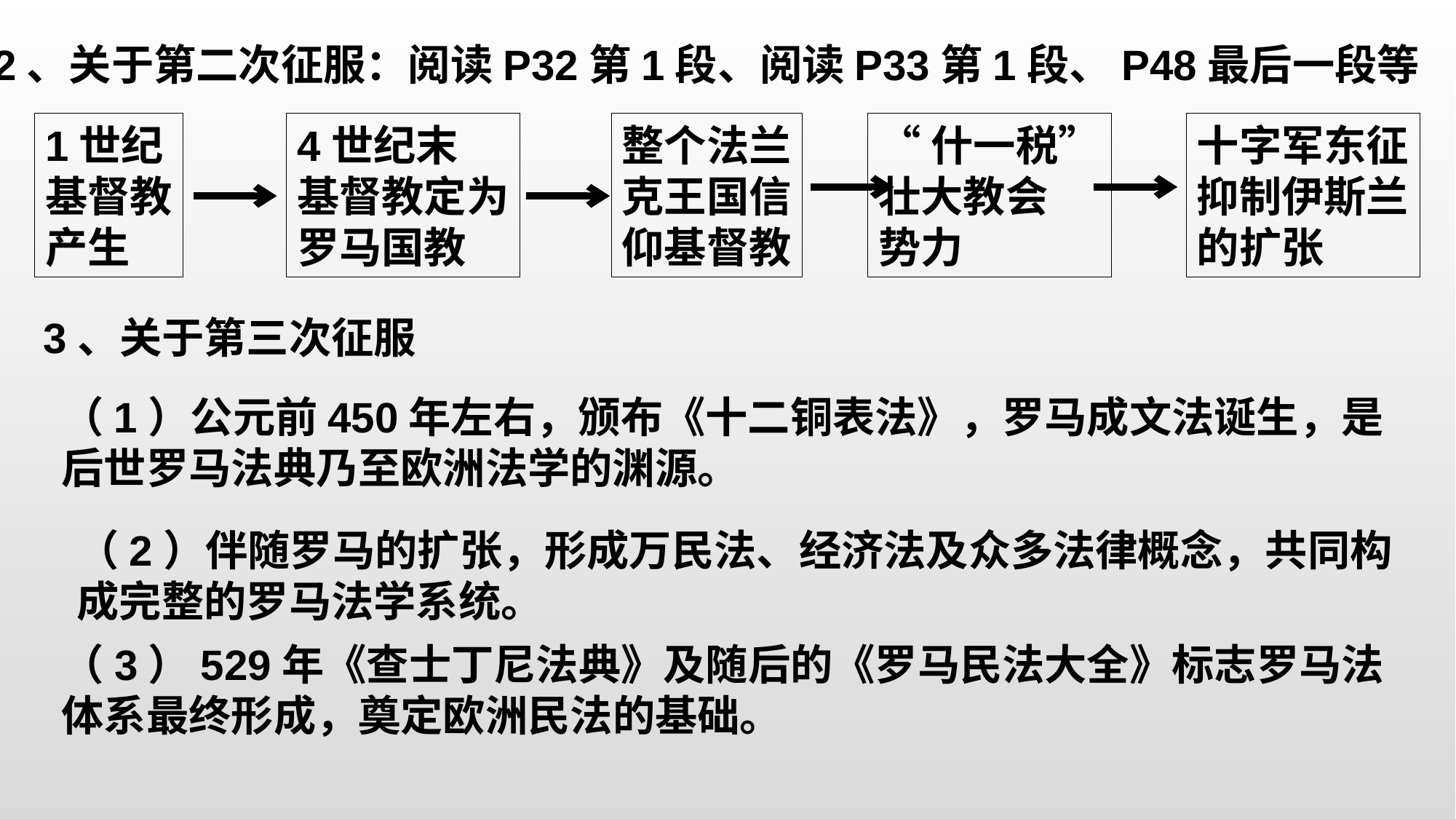

2、关于第二次征服：阅读P32第1段、阅读P33第1段、P48最后一段等
1世纪
基督教
产生
“什一税”
壮大教会
势力
十字军东征
抑制伊斯兰
的扩张
4世纪末
基督教定为
罗马国教
整个法兰
克王国信
仰基督教
3、关于第三次征服
（1）公元前450年左右，颁布《十二铜表法》，罗马成文法诞生，是
后世罗马法典乃至欧洲法学的渊源。
（2）伴随罗马的扩张，形成万民法、经济法及众多法律概念，共同构
成完整的罗马法学系统。
（3）529年《查士丁尼法典》及随后的《罗马民法大全》标志罗马法
体系最终形成，奠定欧洲民法的基础。